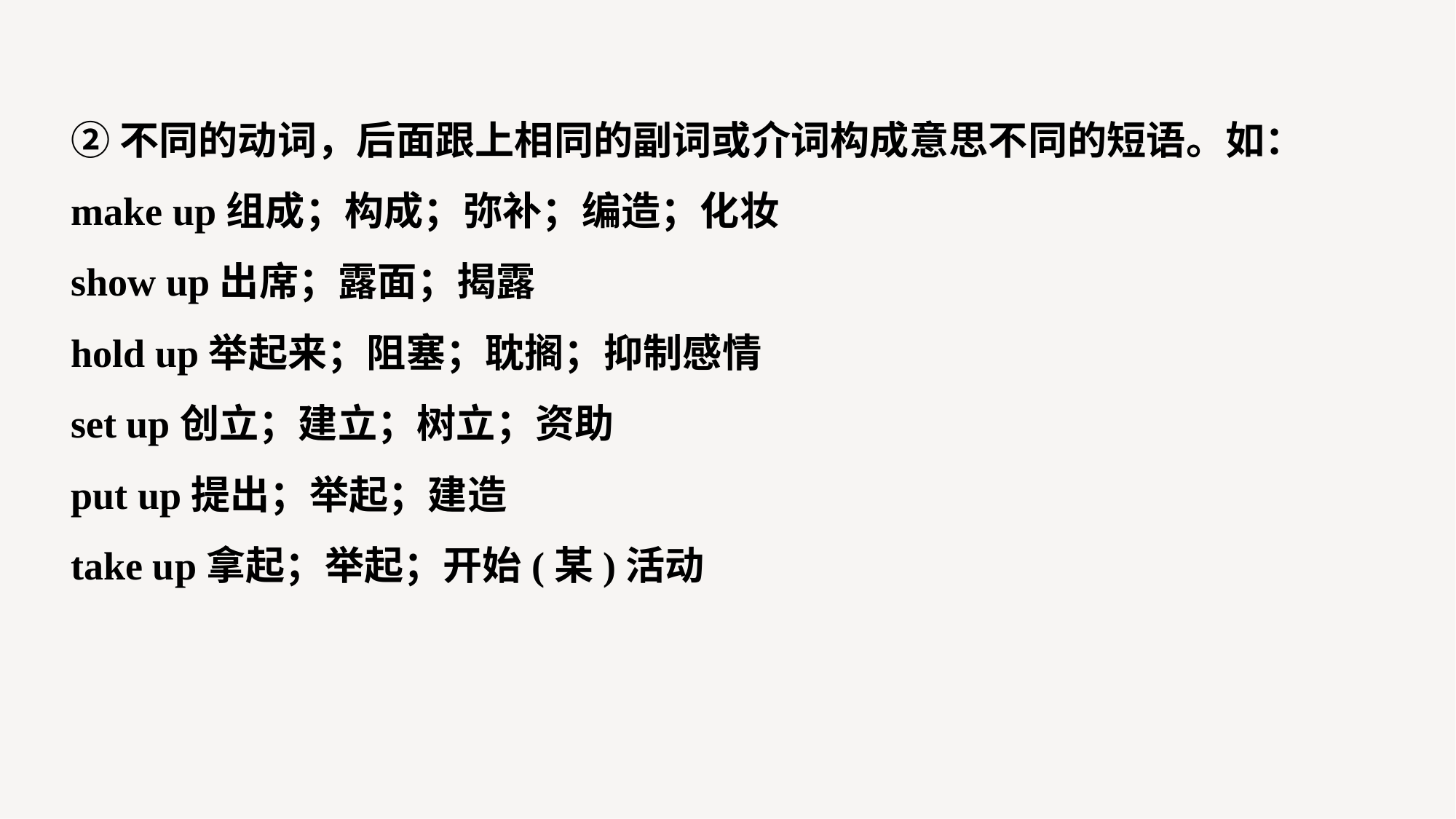

②不同的动词，后面跟上相同的副词或介词构成意思不同的短语。如：
make up组成；构成；弥补；编造；化妆
show up出席；露面；揭露
hold up举起来；阻塞；耽搁；抑制感情
set up创立；建立；树立；资助
put up提出；举起；建造
take up拿起；举起；开始(某)活动